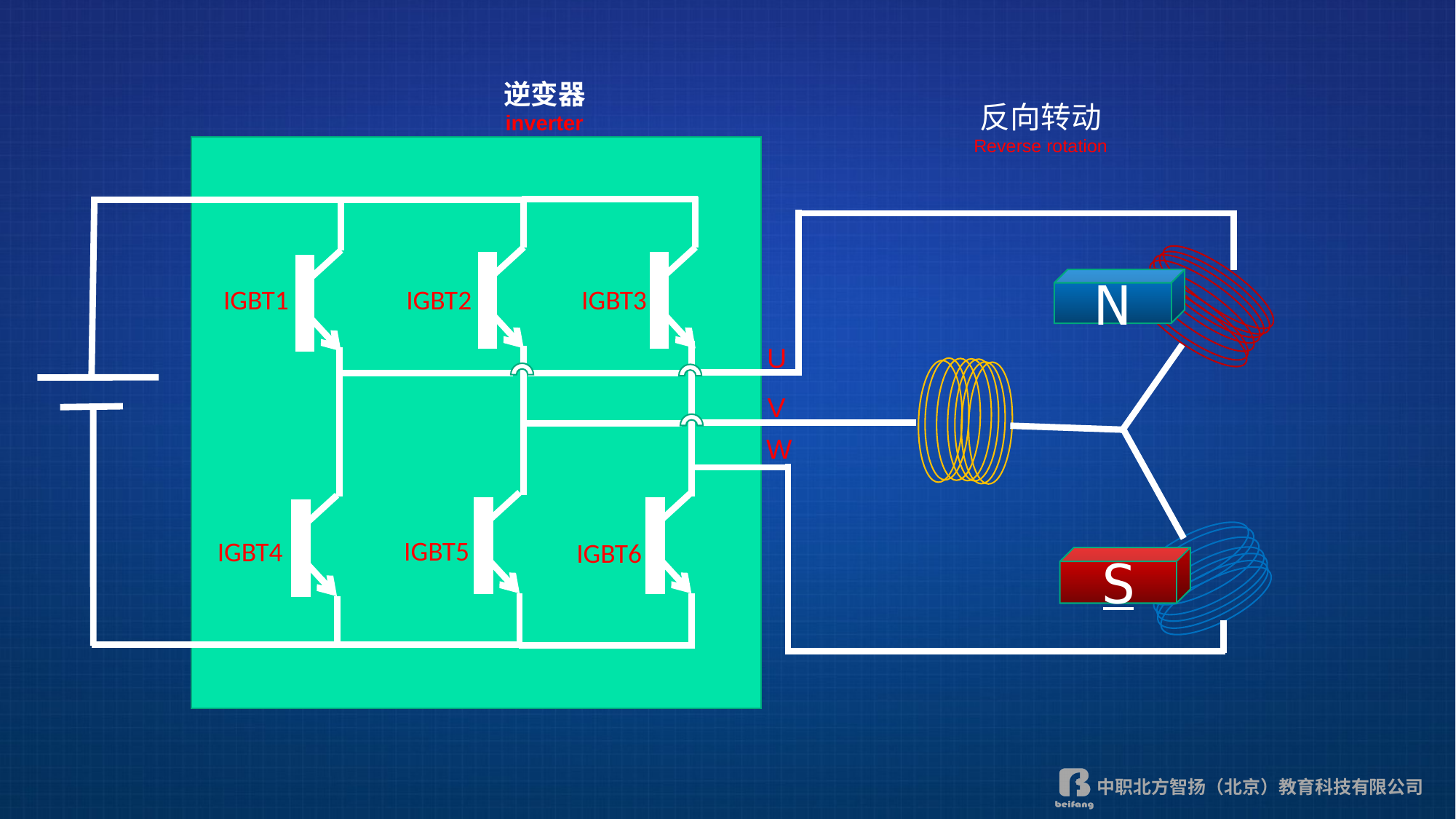

逆变器
inverter
反向转动
Reverse rotation

N
S
IGBT3
IGBT2
IGBT1
U

V

W

IGBT5
IGBT4
IGBT6